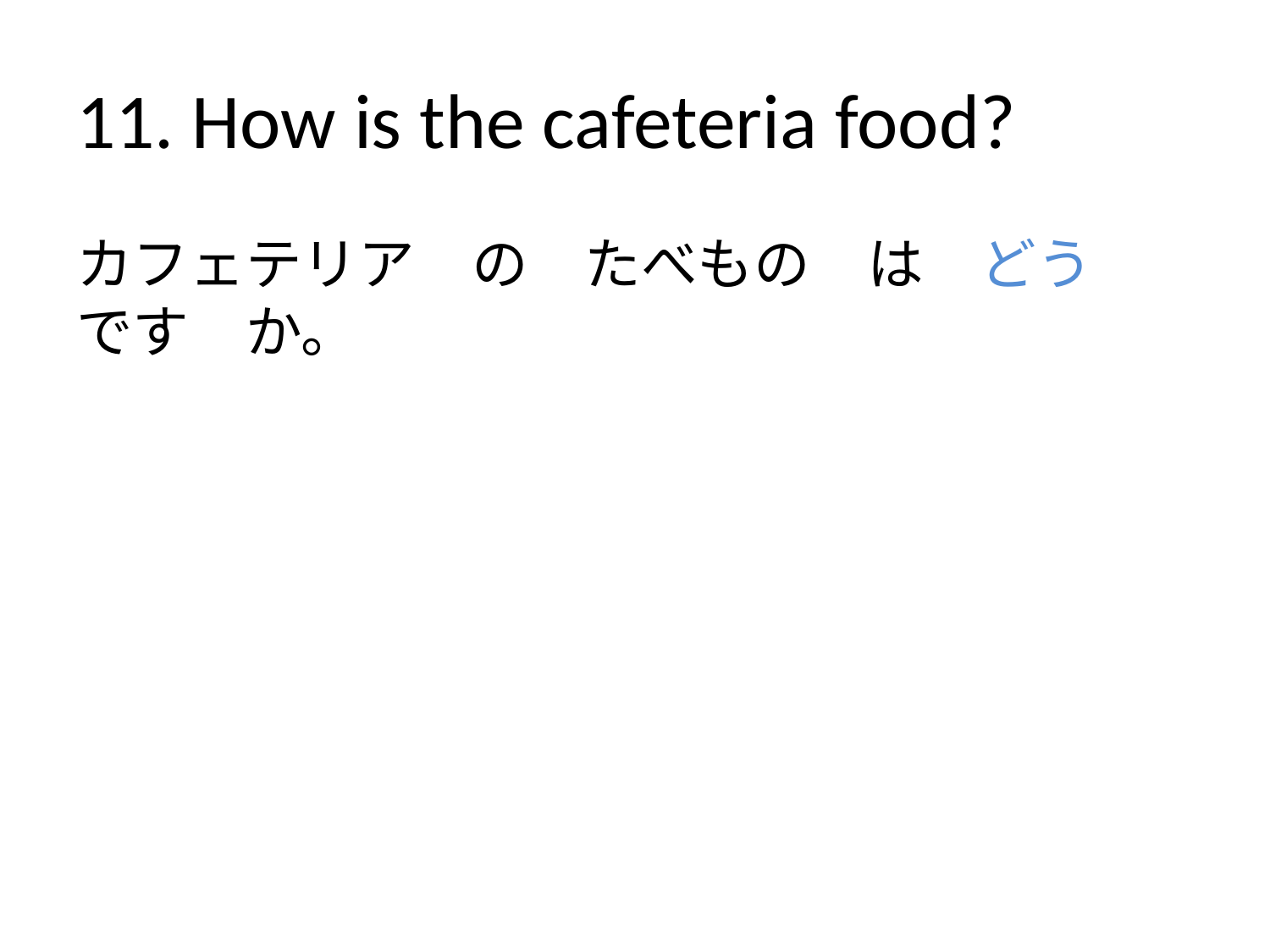

# 11. How is the cafeteria food?
カフェテリア　の　たべもの　は　どう　です　か。